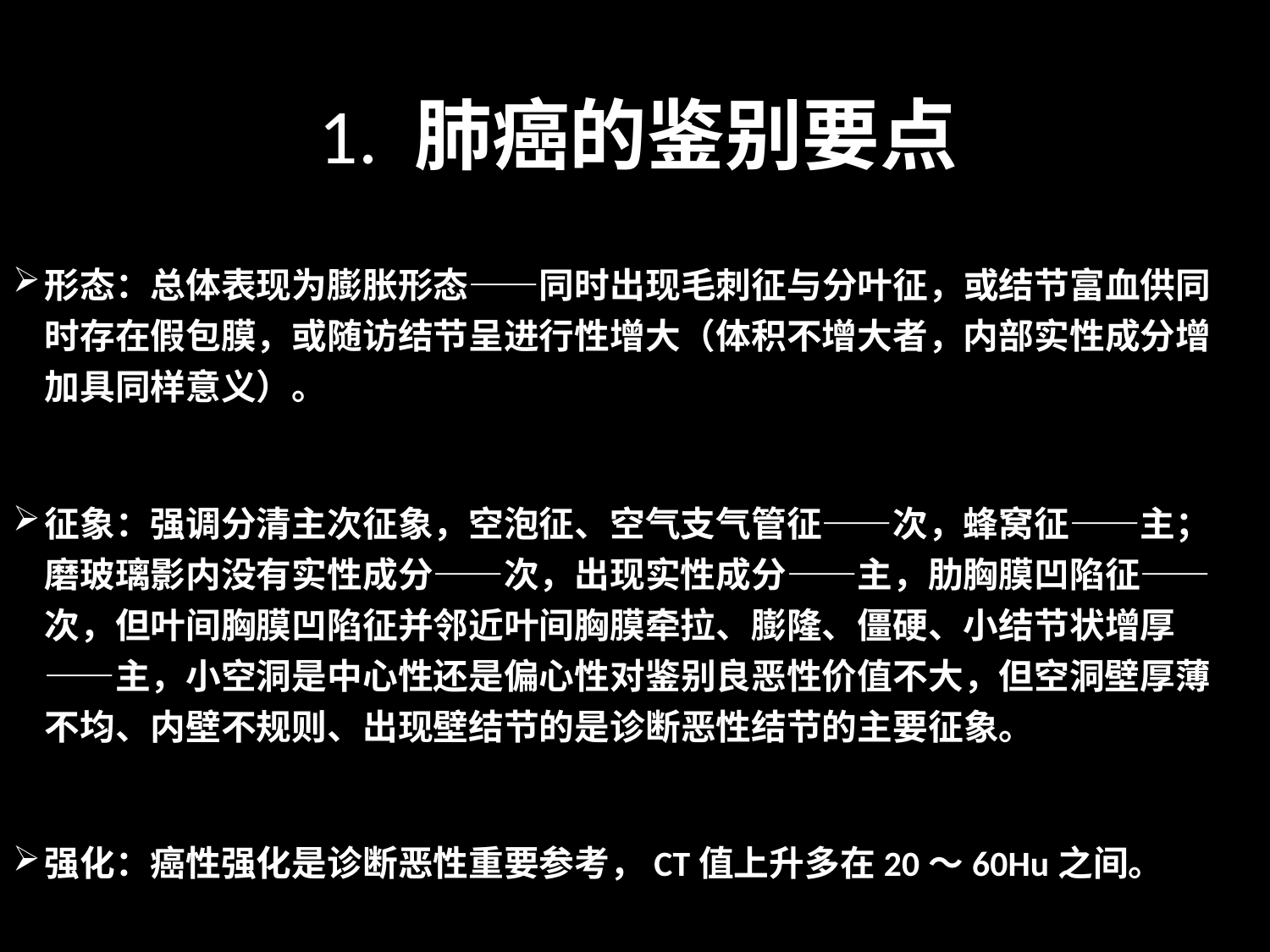

# 1. 肺癌的鉴别要点
形态：总体表现为膨胀形态——同时出现毛刺征与分叶征，或结节富血供同时存在假包膜，或随访结节呈进行性增大（体积不增大者，内部实性成分增加具同样意义）。

征象：强调分清主次征象，空泡征、空气支气管征——次，蜂窝征——主；磨玻璃影内没有实性成分——次，出现实性成分——主，肋胸膜凹陷征——次，但叶间胸膜凹陷征并邻近叶间胸膜牵拉、膨隆、僵硬、小结节状增厚——主，小空洞是中心性还是偏心性对鉴别良恶性价值不大，但空洞壁厚薄不均、内壁不规则、出现壁结节的是诊断恶性结节的主要征象。

强化：癌性强化是诊断恶性重要参考，CT值上升多在20～60Hu之间。